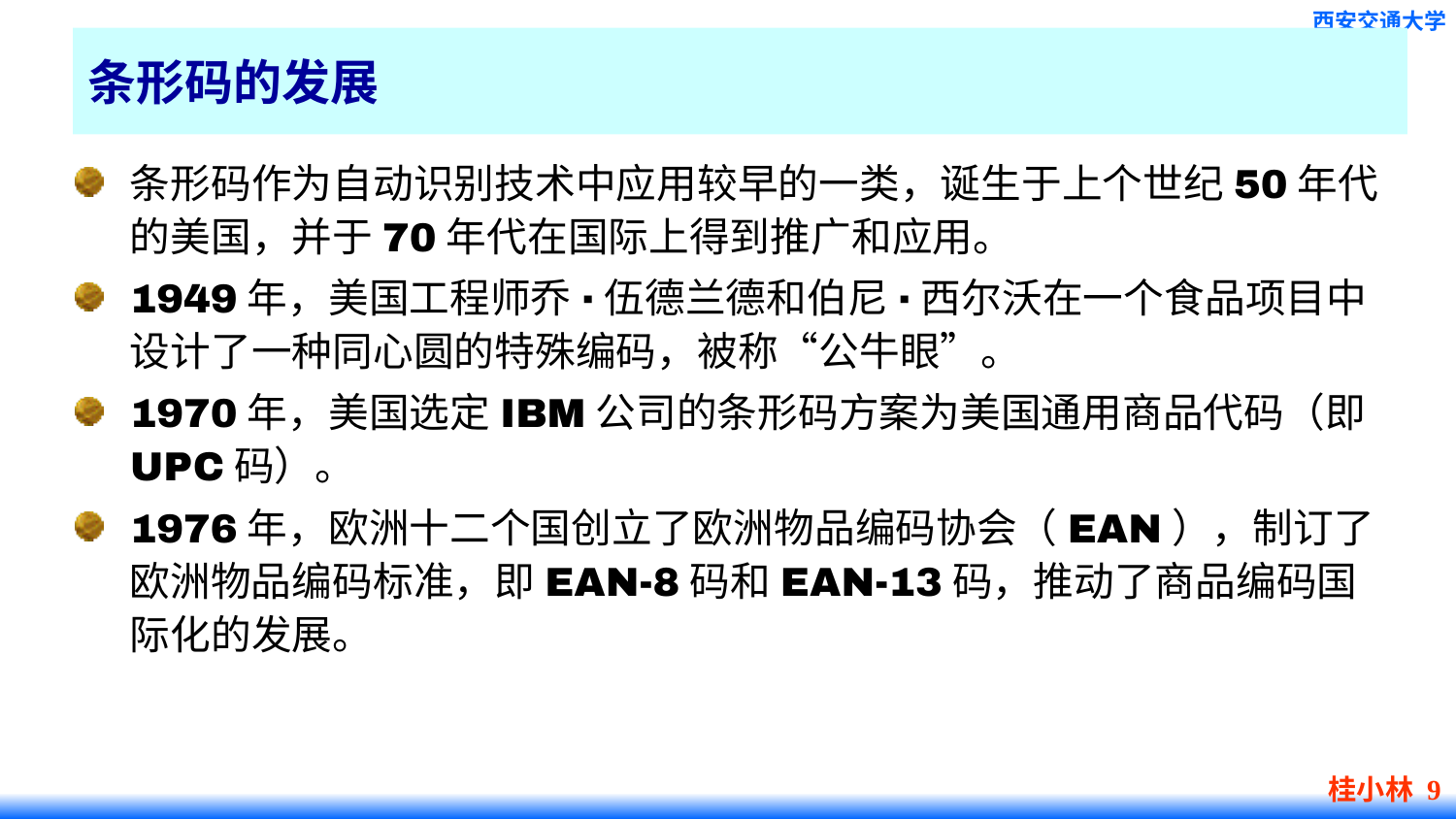

# 条形码的发展
条形码作为自动识别技术中应用较早的一类，诞生于上个世纪50年代的美国，并于70年代在国际上得到推广和应用。
1949年，美国工程师乔·伍德兰德和伯尼·西尔沃在一个食品项目中设计了一种同心圆的特殊编码，被称“公牛眼”。
1970年，美国选定IBM公司的条形码方案为美国通用商品代码（即UPC码）。
1976年，欧洲十二个国创立了欧洲物品编码协会（EAN），制订了欧洲物品编码标准，即EAN-8码和EAN-13码，推动了商品编码国际化的发展。

桂小林 9